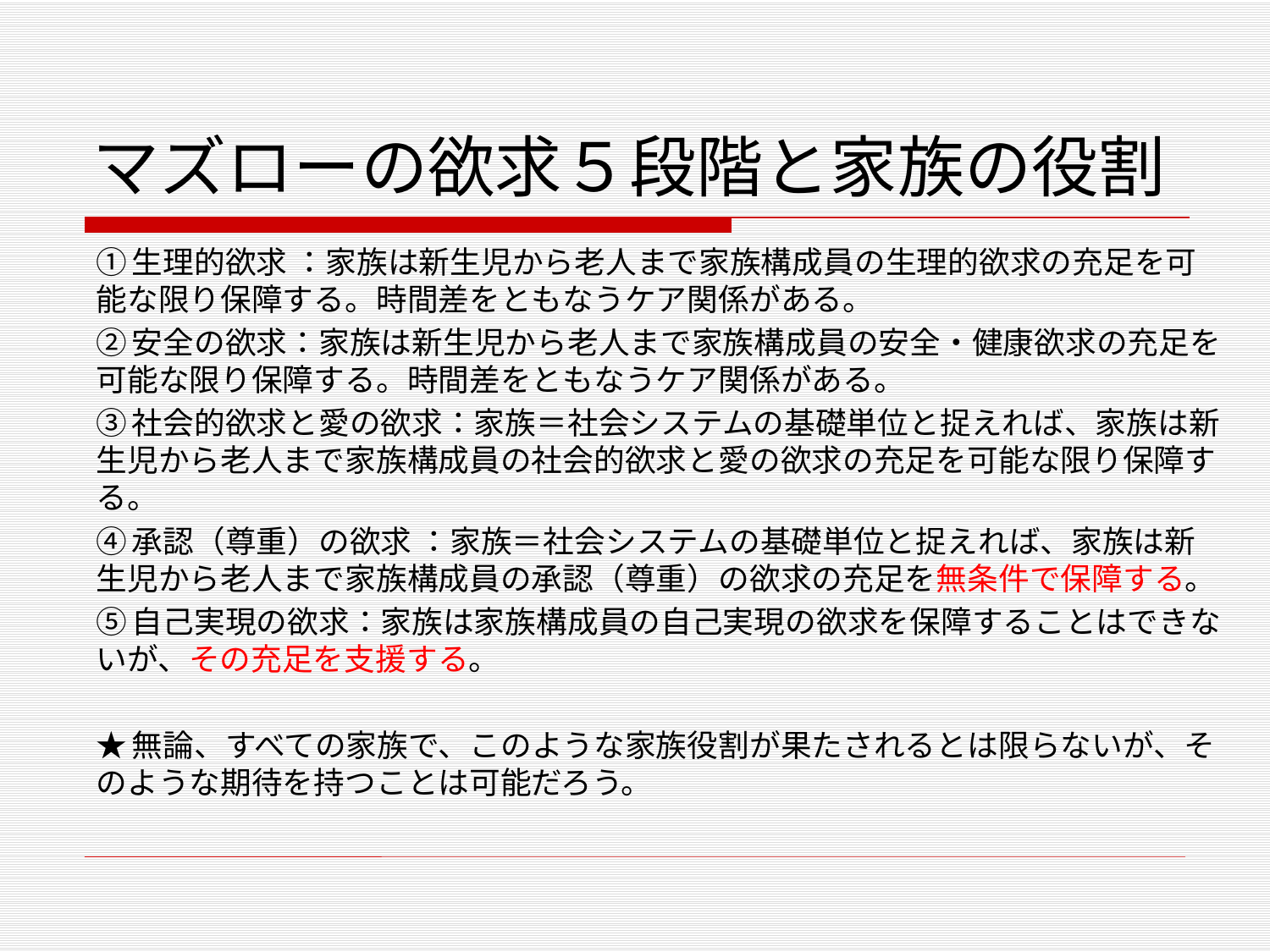

# マズローの欲求５段階と家族の役割
①生理的欲求 ：家族は新生児から老人まで家族構成員の生理的欲求の充足を可能な限り保障する。時間差をともなうケア関係がある。
②安全の欲求：家族は新生児から老人まで家族構成員の安全・健康欲求の充足を可能な限り保障する。時間差をともなうケア関係がある。
③社会的欲求と愛の欲求：家族＝社会システムの基礎単位と捉えれば、家族は新生児から老人まで家族構成員の社会的欲求と愛の欲求の充足を可能な限り保障する。
④承認（尊重）の欲求 ：家族＝社会システムの基礎単位と捉えれば、家族は新生児から老人まで家族構成員の承認（尊重）の欲求の充足を無条件で保障する。
⑤自己実現の欲求：家族は家族構成員の自己実現の欲求を保障することはできないが、その充足を支援する。

★無論、すべての家族で、このような家族役割が果たされるとは限らないが、そのような期待を持つことは可能だろう。